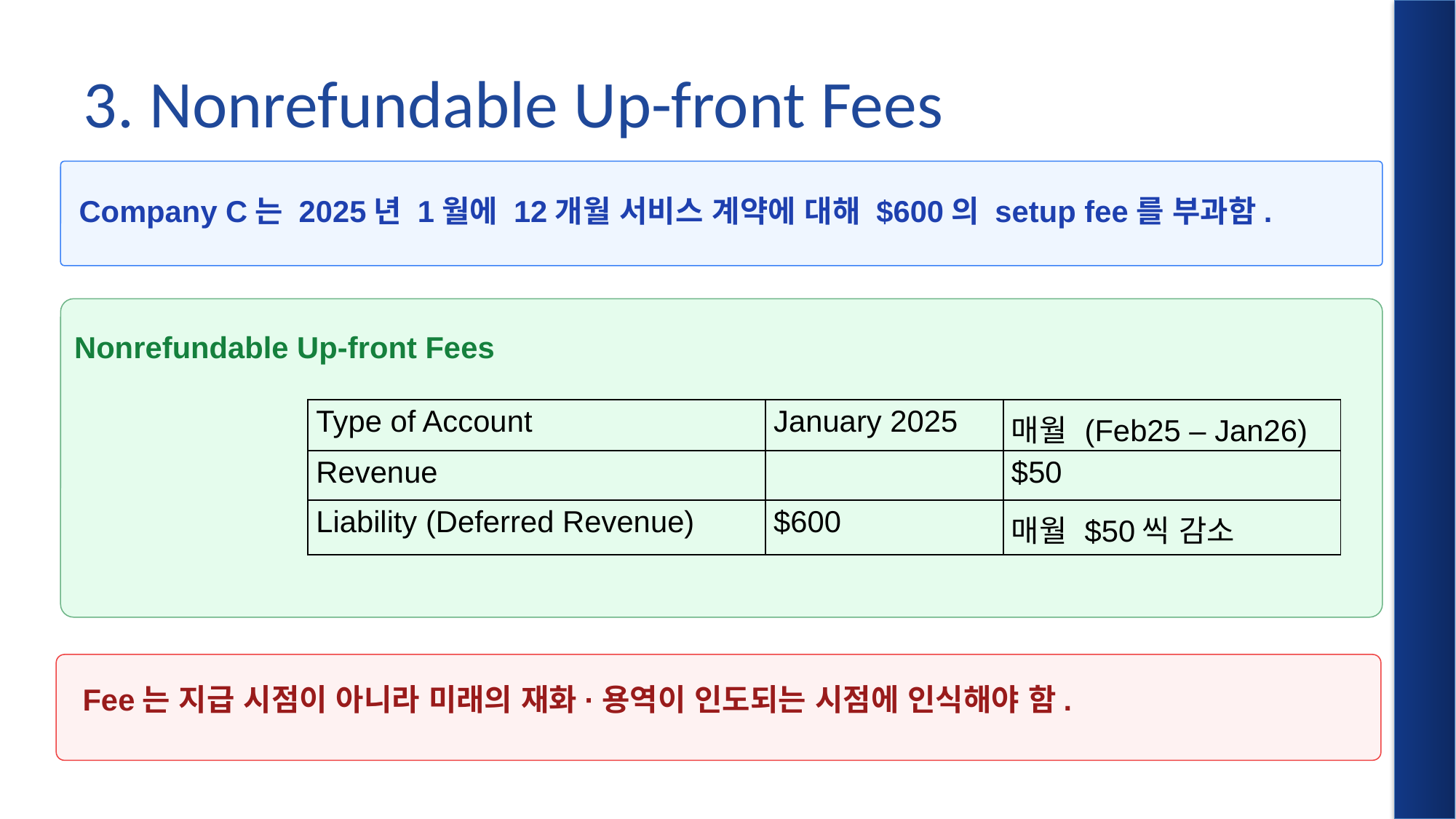

# 3. Nonrefundable Up-front Fees

Company C는 2025년 1월에 12개월 서비스 계약에 대해 $600의 setup fee를 부과함.

Nonrefundable Up-front Fees

| Type of Account | January 2025 | 매월 (Feb25 – Jan26) |
| --- | --- | --- |
| Revenue |  | $50 |
| Liability (Deferred Revenue) | $600 | 매월 $50씩 감소 |

 Fee는 지급 시점이 아니라 미래의 재화·용역이 인도되는 시점에 인식해야 함.